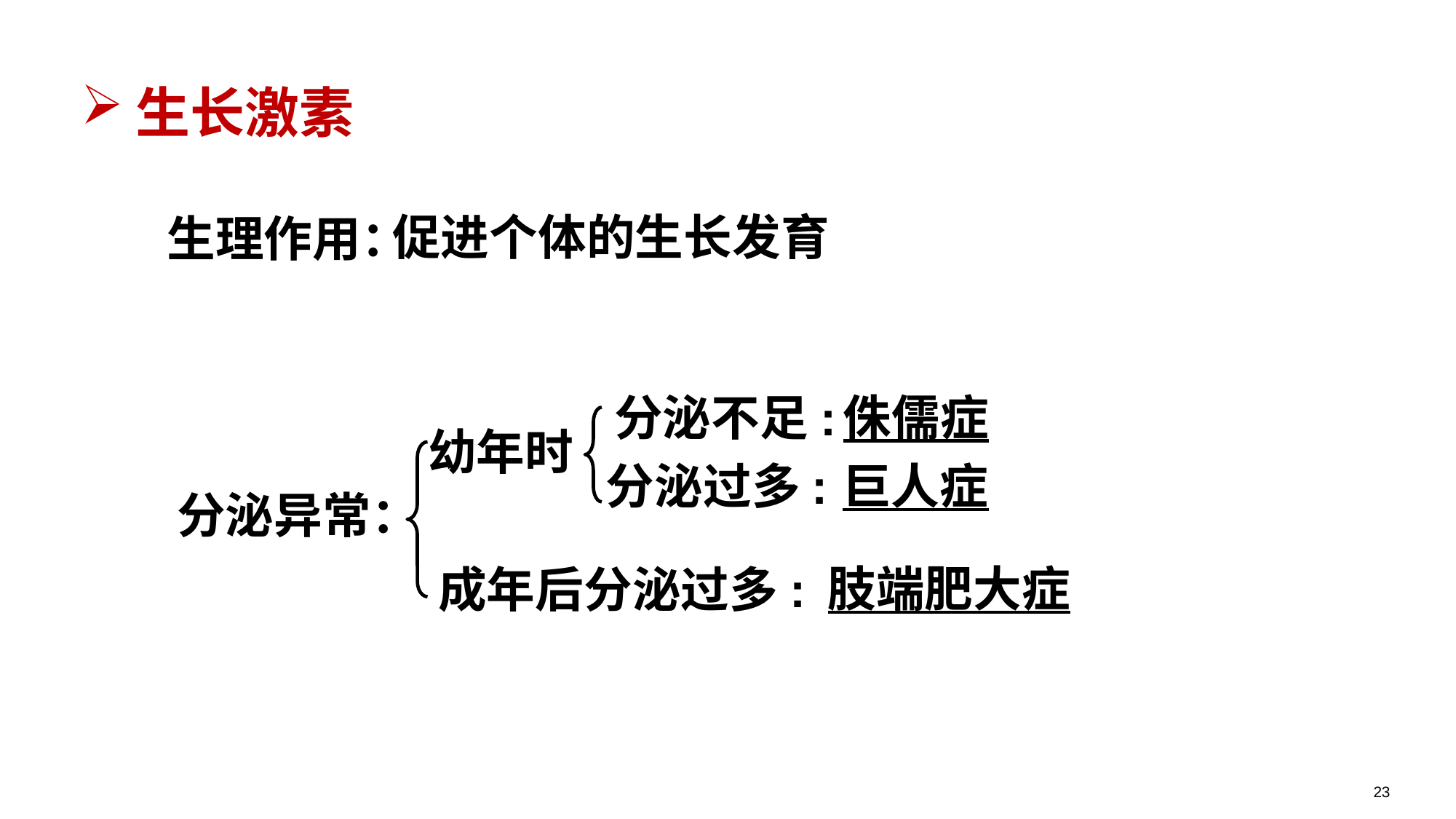

生长激素
促进个体的生长发育
生理作用：
分泌不足:
侏儒症

幼年时

分泌过多:
巨人症
肢端肥大症
成年后分泌过多:
分泌异常：
23